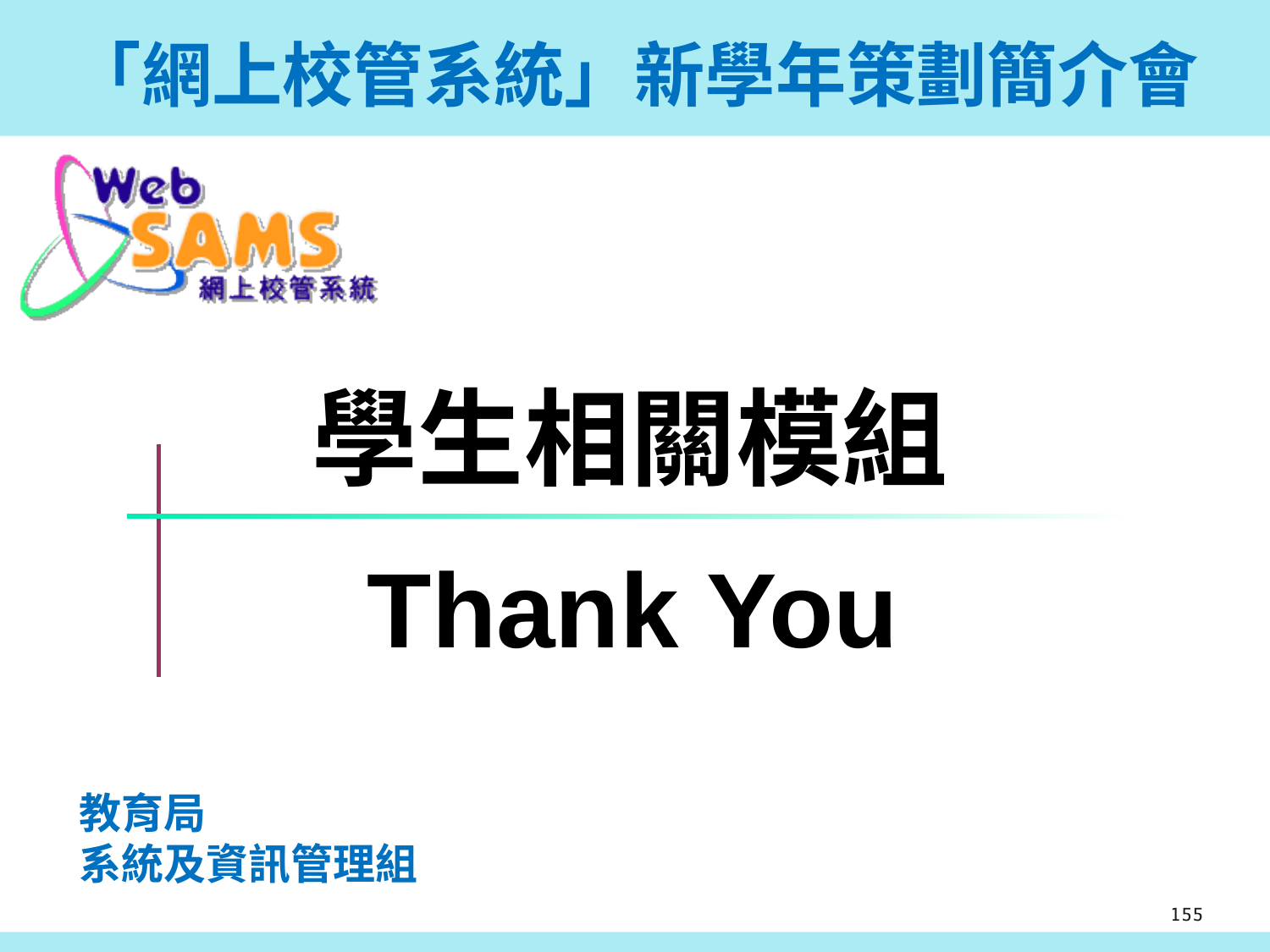

「網上校管系統」新學年策劃簡介會
學生相關模組
Thank You
教育局
系統及資訊管理組
155